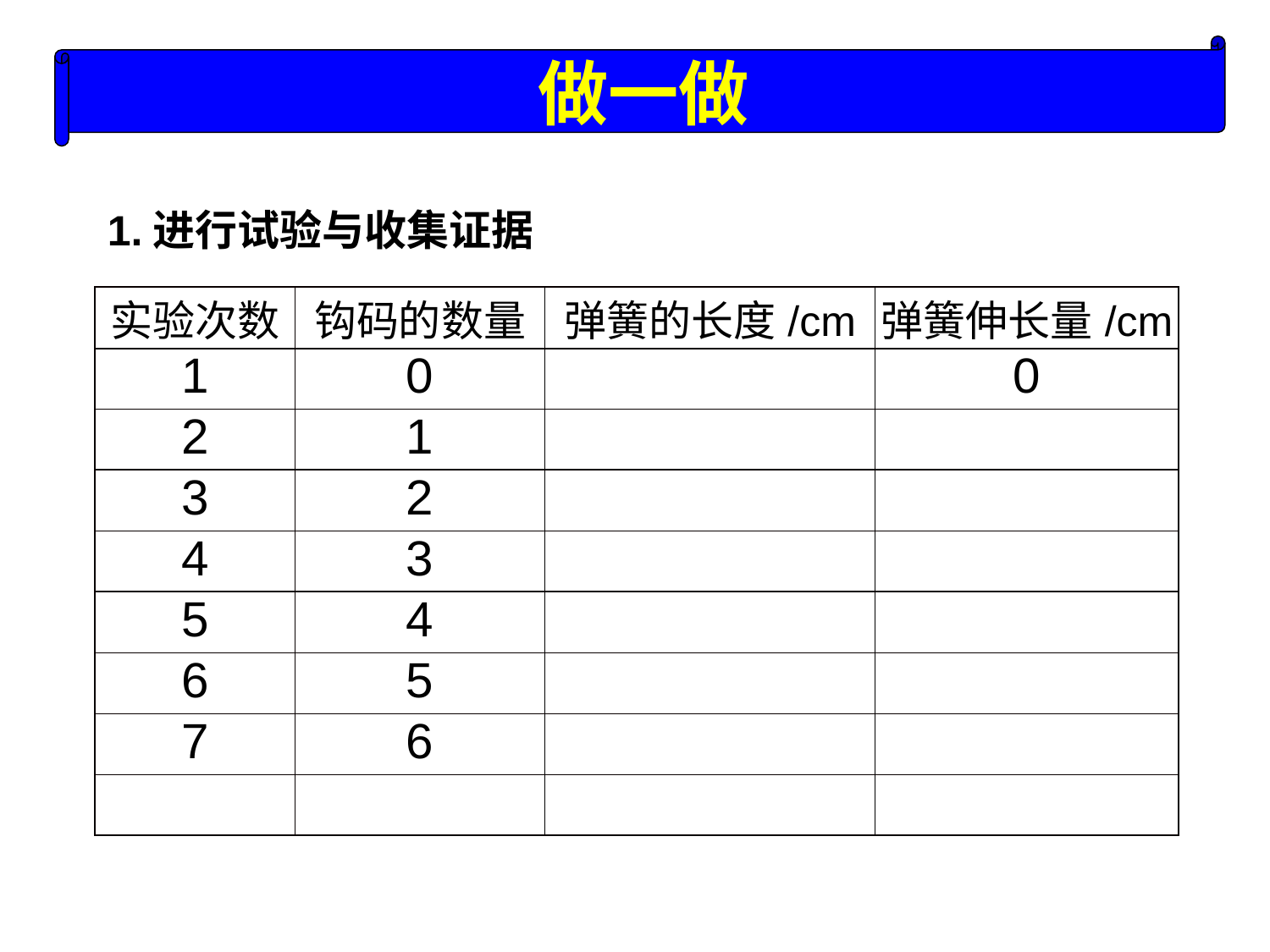

做一做
1.进行试验与收集证据
| 实验次数 | 钩码的数量 | 弹簧的长度/cm | 弹簧伸长量/cm |
| --- | --- | --- | --- |
| 1 | 0 |  | 0 |
| 2 | 1 |  |  |
| 3 | 2 |  |  |
| 4 | 3 |  |  |
| 5 | 4 |  |  |
| 6 | 5 |  |  |
| 7 | 6 |  |  |
|  |  |  |  |